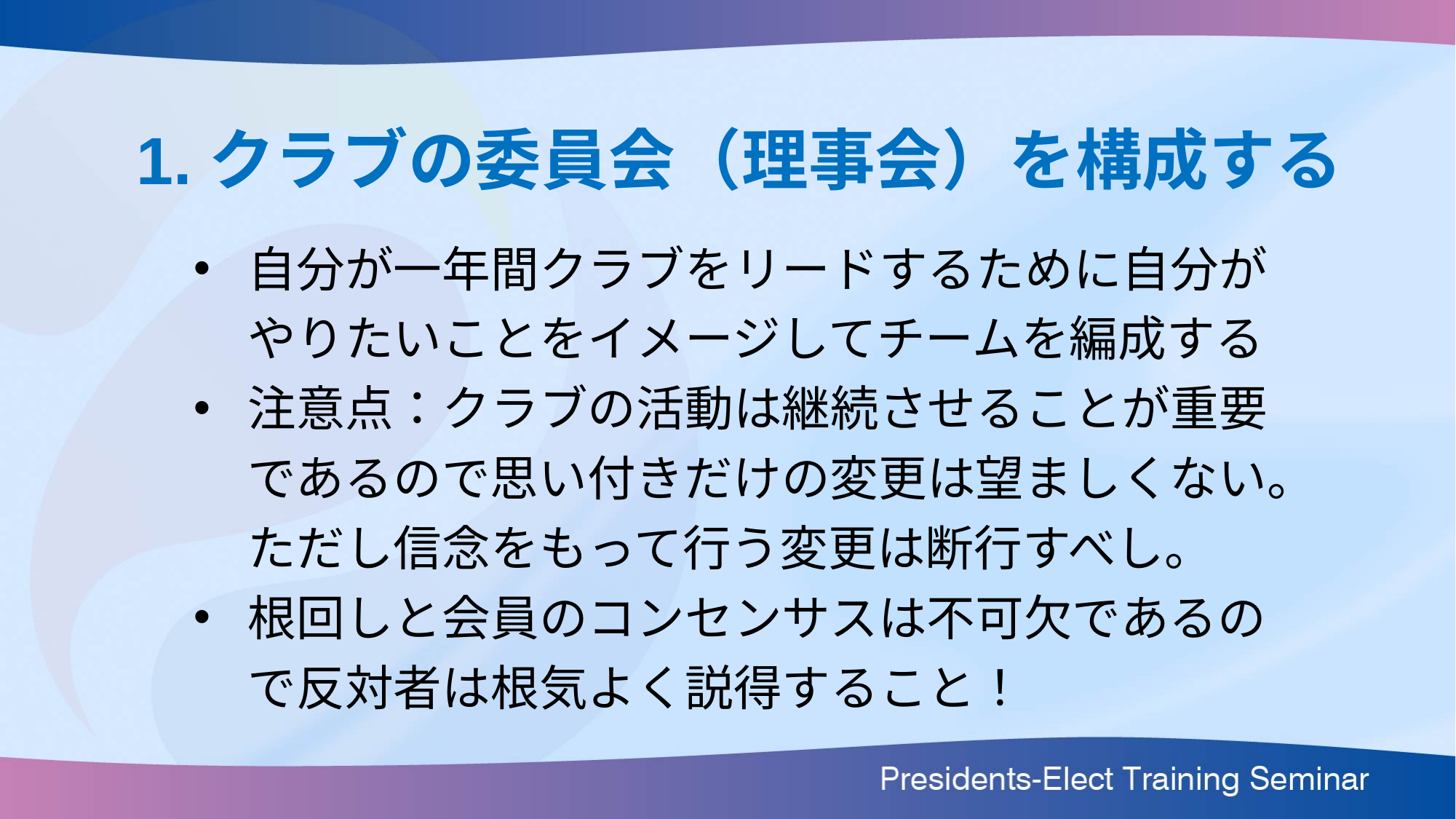

1.クラブの委員会（理事会）を構成する
自分が一年間クラブをリードするために自分がやりたいことをイメージしてチームを編成する
注意点：クラブの活動は継続させることが重要であるので思い付きだけの変更は望ましくない。ただし信念をもって行う変更は断行すべし。
根回しと会員のコンセンサスは不可欠であるので反対者は根気よく説得すること！